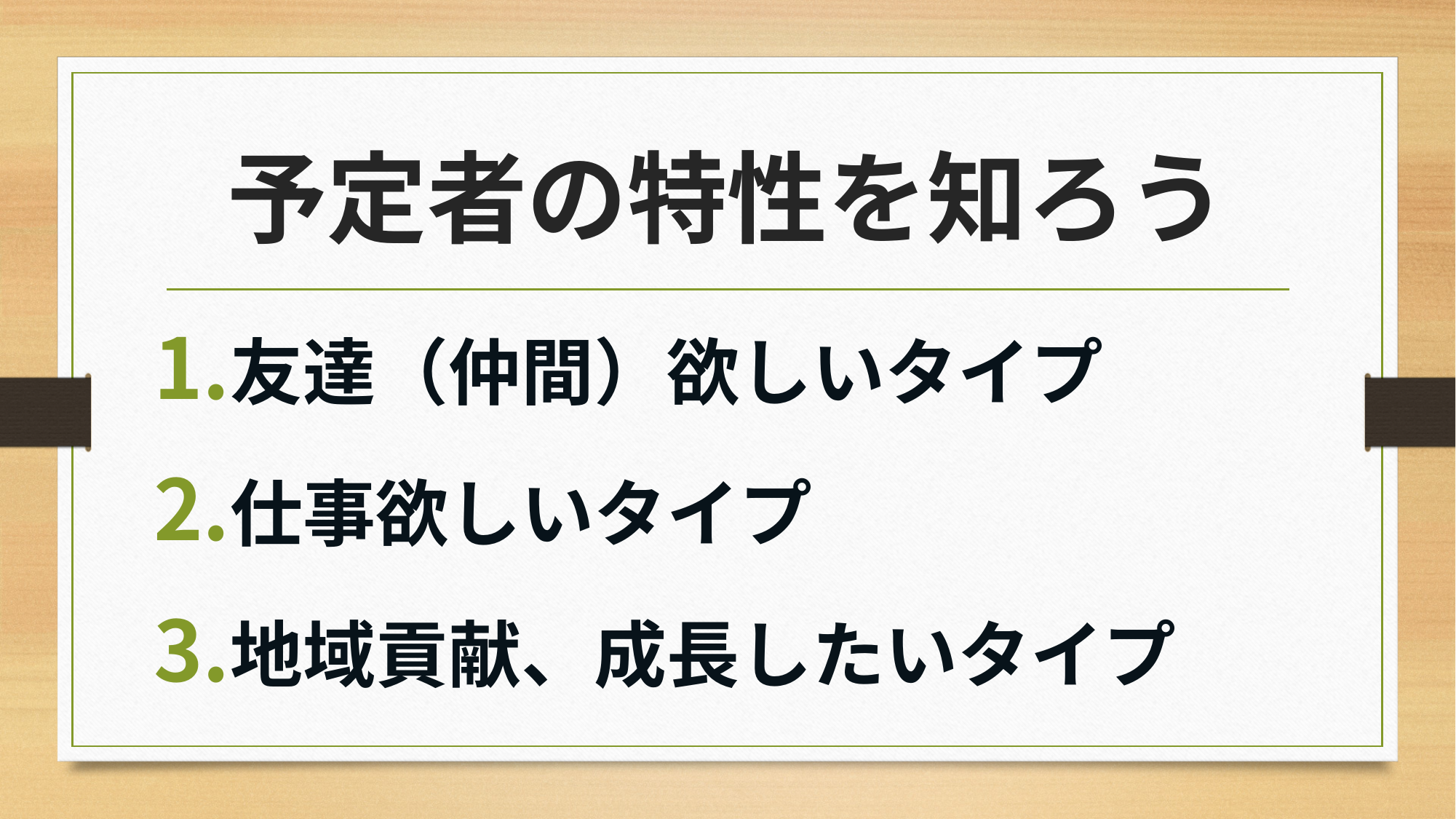

# 予定者の特性を知ろう
友達（仲間）欲しいタイプ

仕事欲しいタイプ

地域貢献、成長したいタイプ